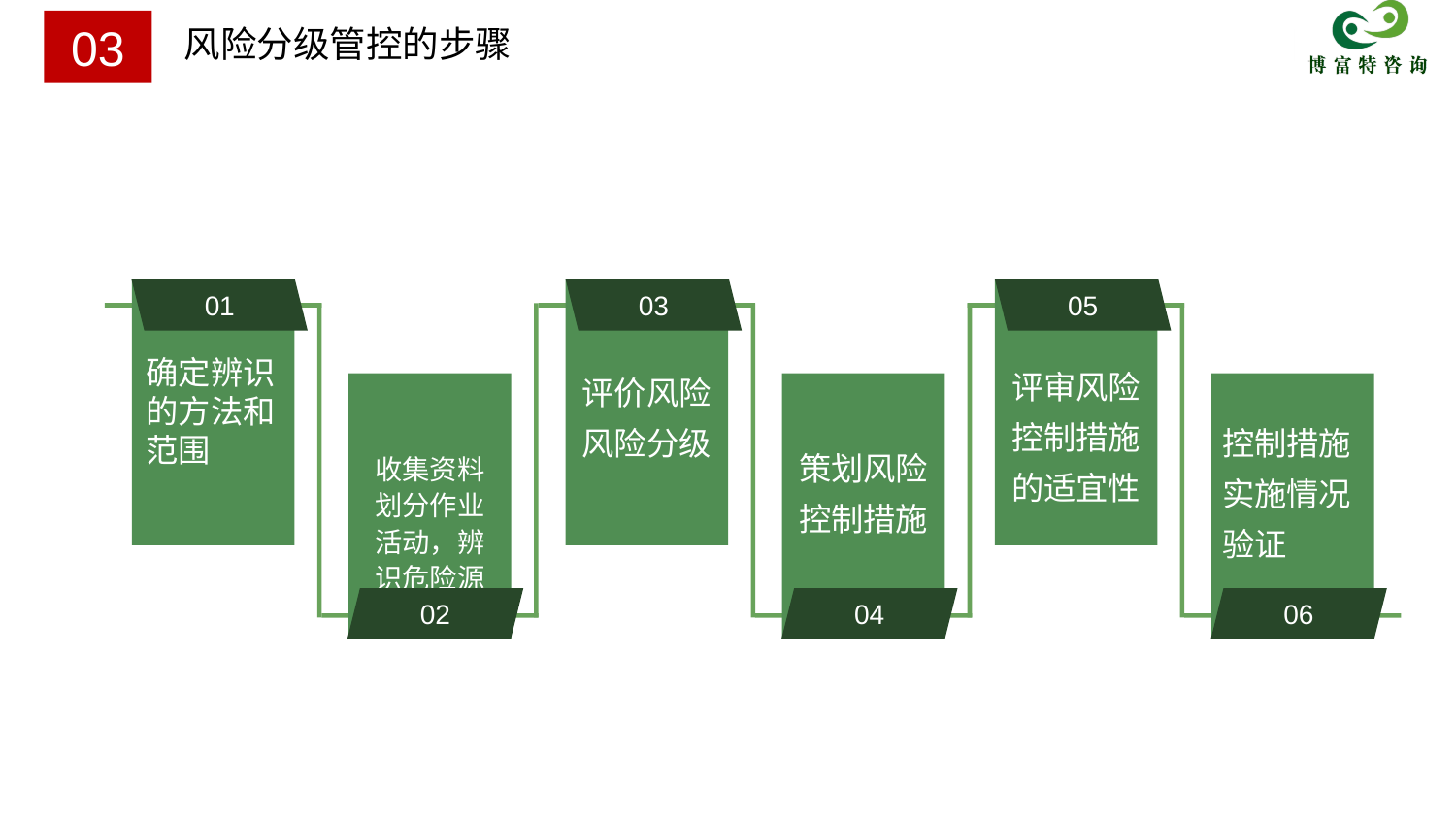

风险分级管控的步骤
03
01
确定辨识的方法和范围

评价风险
风险分级

03
评审风险控制措施的适宜性
05

收集资料
划分作业活动，辨识危险源

02
策划风险控制措施
04
控制措施实施情况验证
06